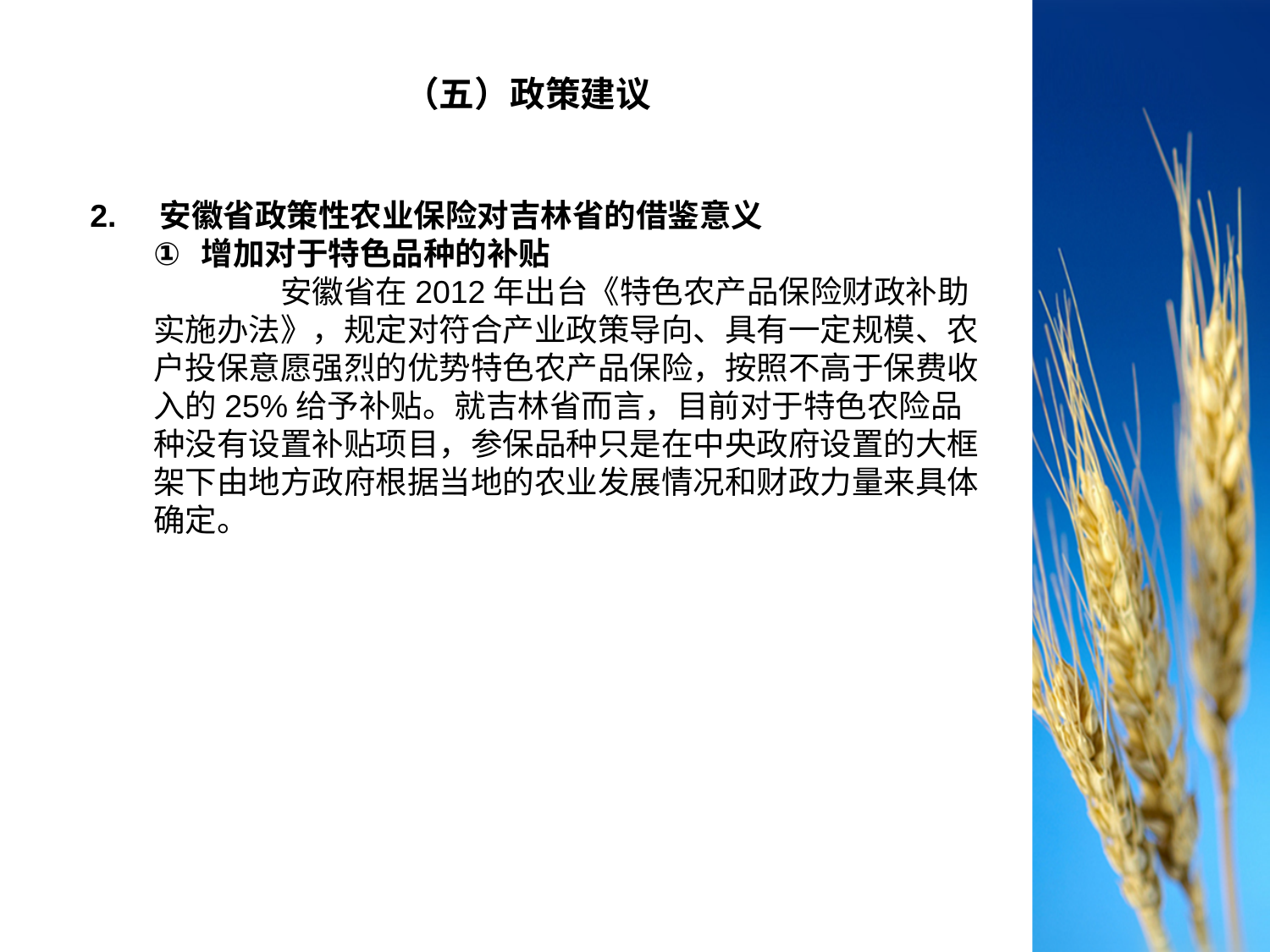

（五）政策建议

2.    安徽省政策性农业保险对吉林省的借鉴意义
增加对于特色品种的补贴
	安徽省在2012年出台《特色农产品保险财政补助实施办法》，规定对符合产业政策导向、具有一定规模、农户投保意愿强烈的优势特色农产品保险，按照不高于保费收入的25%给予补贴。就吉林省而言，目前对于特色农险品种没有设置补贴项目，参保品种只是在中央政府设置的大框架下由地方政府根据当地的农业发展情况和财政力量来具体确定。